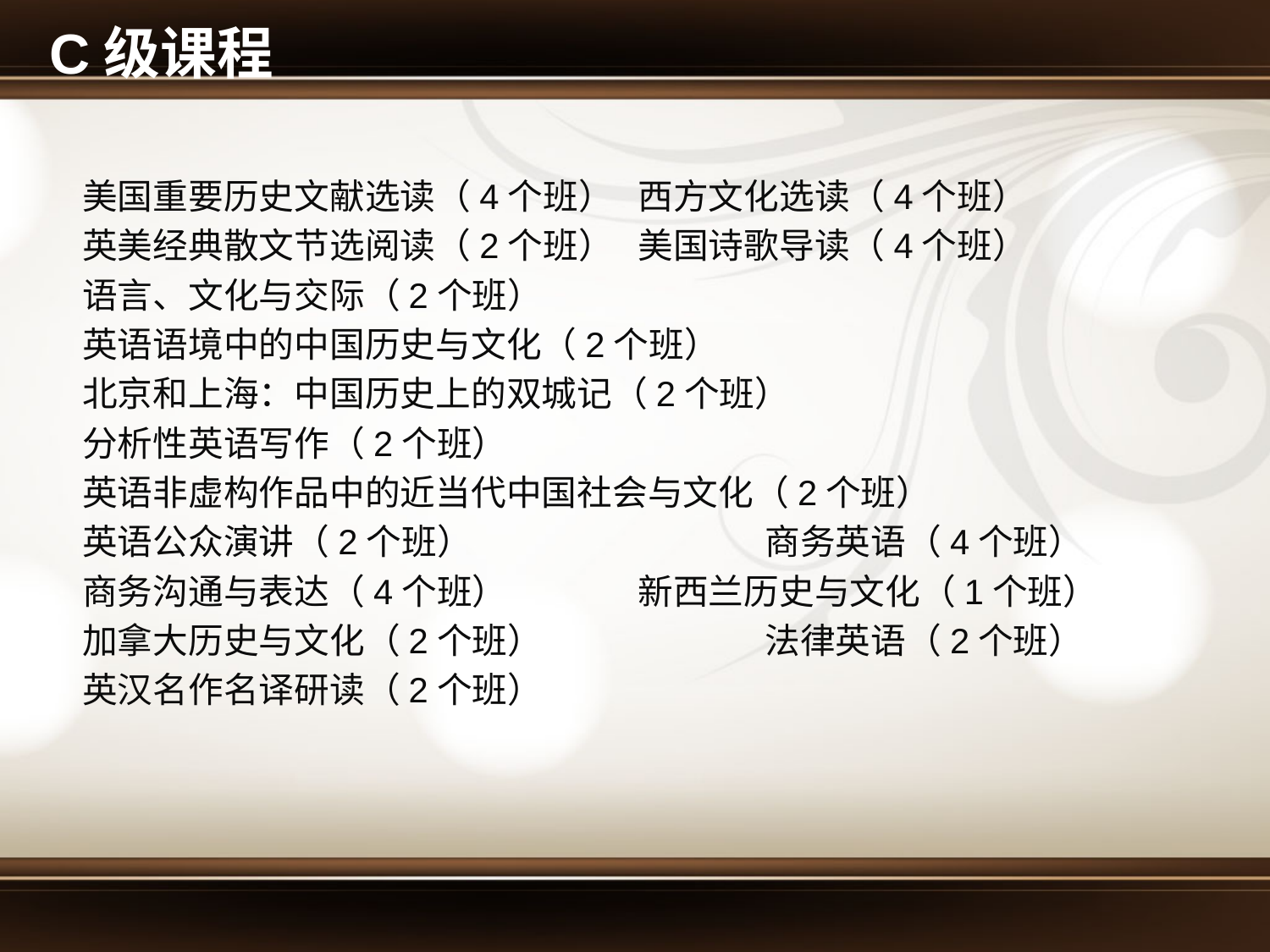

# C级课程
美国重要历史文献选读（4个班）	西方文化选读（4个班）
英美经典散文节选阅读（2个班）	美国诗歌导读（4个班）
语言、文化与交际（2个班）
英语语境中的中国历史与文化（2个班）
北京和上海：中国历史上的双城记（2个班）
分析性英语写作（2个班）
英语非虚构作品中的近当代中国社会与文化（2个班）
英语公众演讲（2个班）			商务英语（4个班）
商务沟通与表达（4个班）		新西兰历史与文化（1个班）
加拿大历史与文化（2个班）		法律英语（2个班）
英汉名作名译研读（2个班）